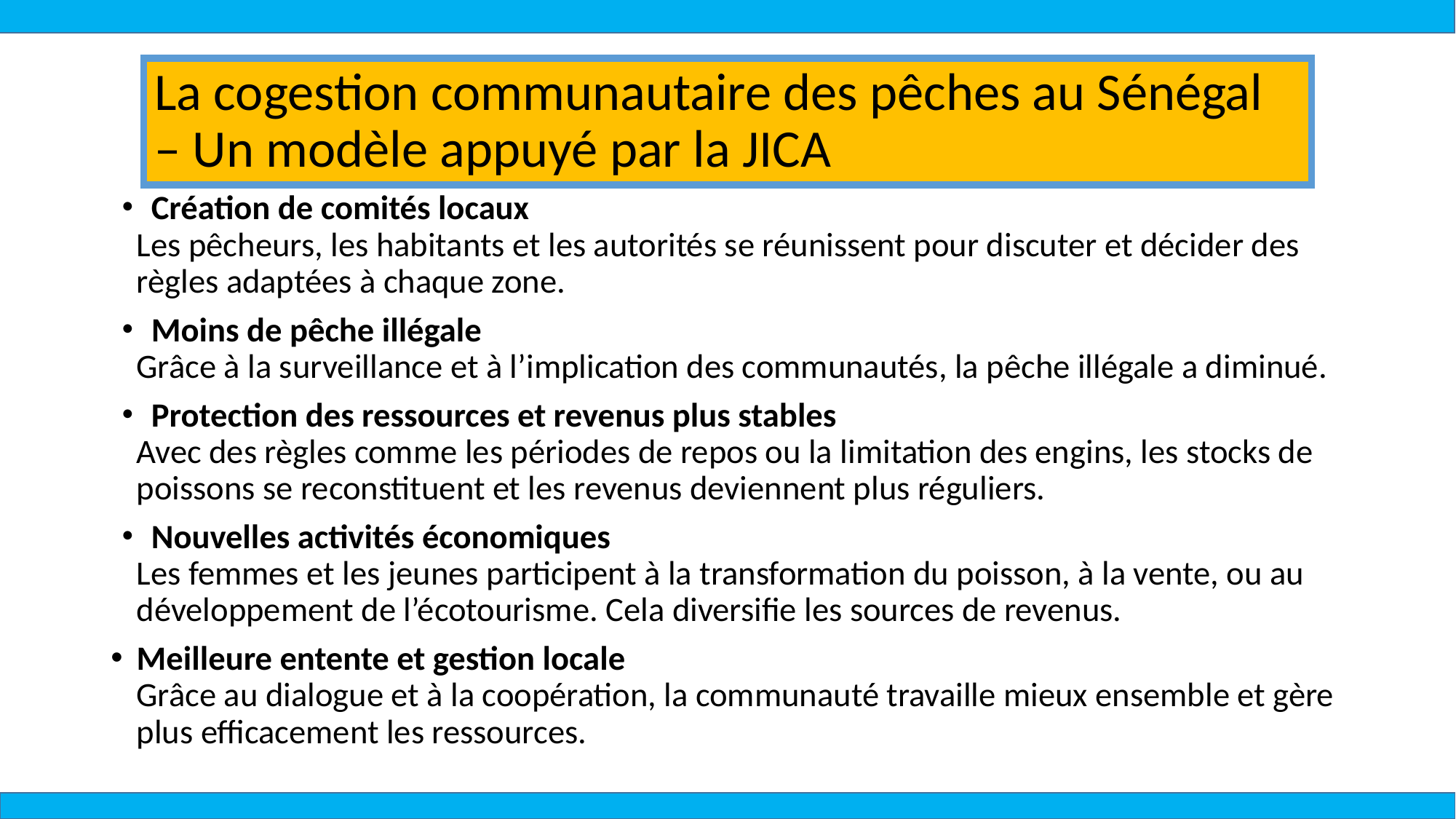

# La cogestion communautaire des pêches au Sénégal – Un modèle appuyé par la JICA
・Création de comités locaux
Les pêcheurs, les habitants et les autorités se réunissent pour discuter et décider des règles adaptées à chaque zone.
・Moins de pêche illégale
Grâce à la surveillance et à l’implication des communautés, la pêche illégale a diminué.
・Protection des ressources et revenus plus stables
Avec des règles comme les périodes de repos ou la limitation des engins, les stocks de poissons se reconstituent et les revenus deviennent plus réguliers.
・Nouvelles activités économiques
Les femmes et les jeunes participent à la transformation du poisson, à la vente, ou au développement de l’écotourisme. Cela diversifie les sources de revenus.
Meilleure entente et gestion locale
Grâce au dialogue et à la coopération, la communauté travaille mieux ensemble et gère plus efficacement les ressources.